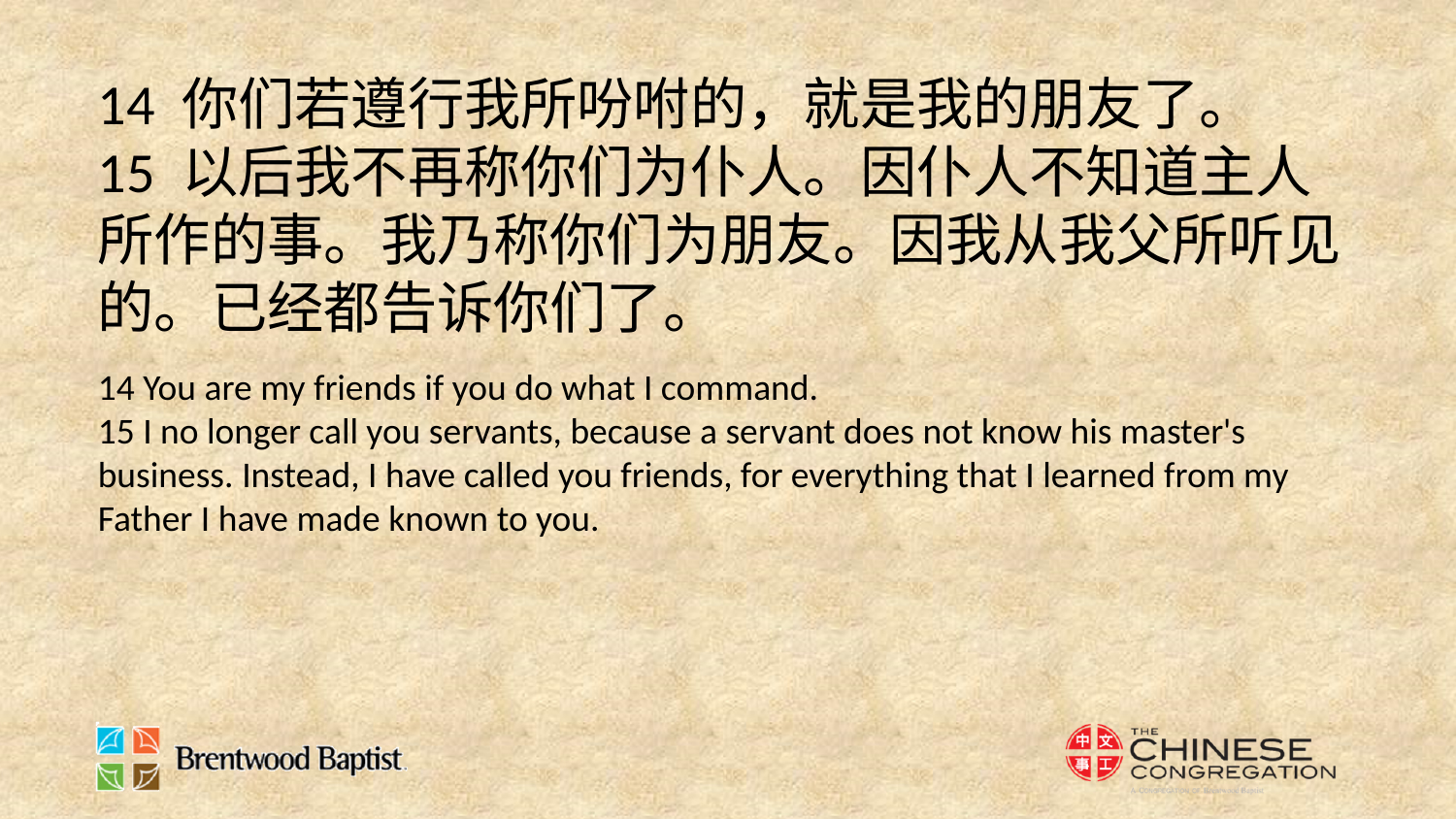

14 你们若遵行我所吩咐的，就是我的朋友了。
15 以后我不再称你们为仆人。因仆人不知道主人所作的事。我乃称你们为朋友。因我从我父所听见的。已经都告诉你们了。

14 You are my friends if you do what I command.
15 I no longer call you servants, because a servant does not know his master's business. Instead, I have called you friends, for everything that I learned from my Father I have made known to you.